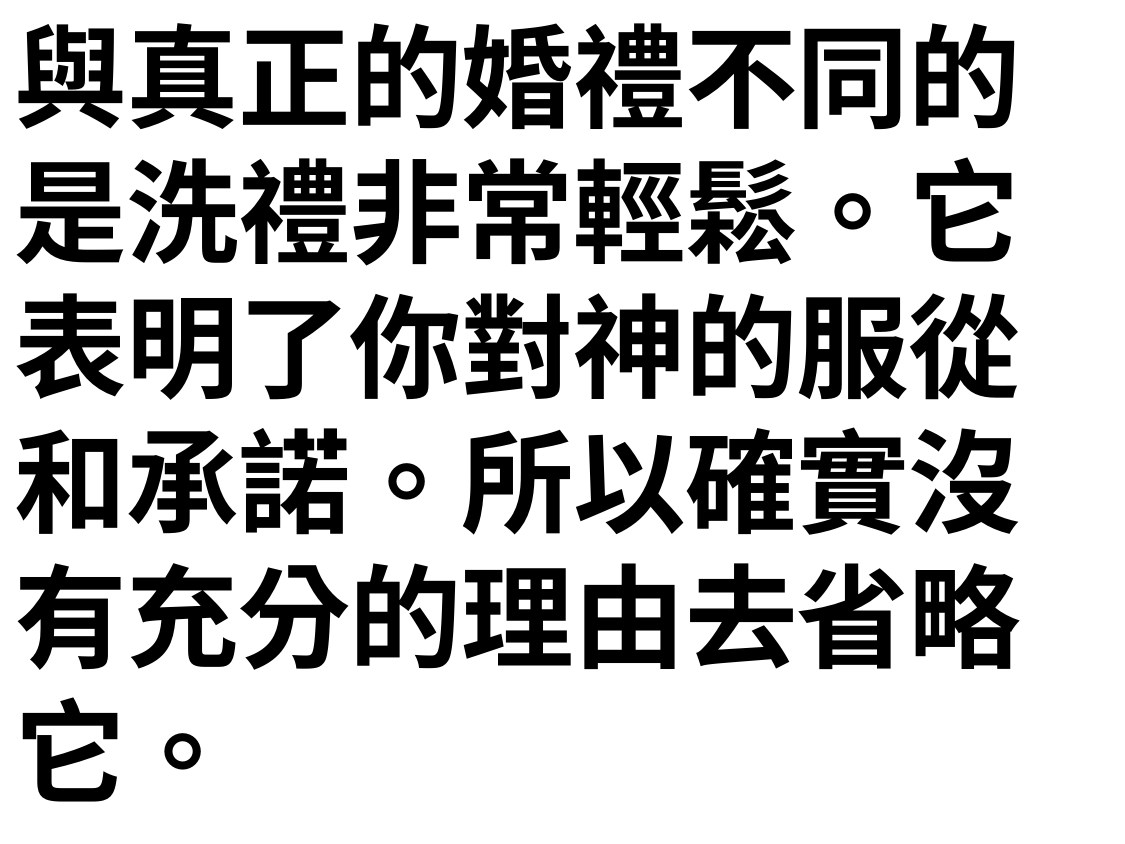

與真正的婚禮不同的是洗禮非常輕鬆。它表明了你對神的服從和承諾。所以確實沒有充分的理由去省略它。